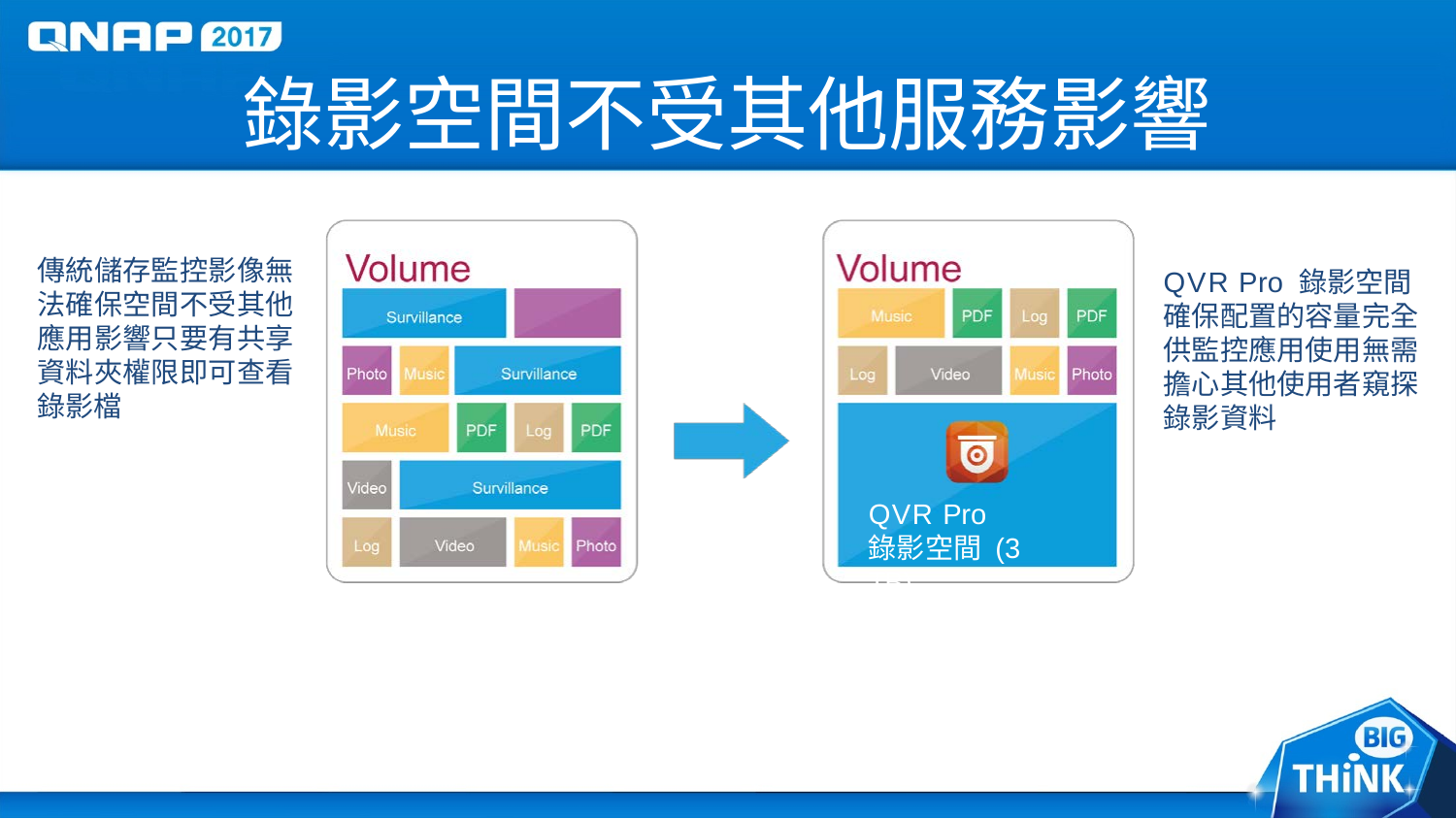

# 錄影空間不受其他服務影響

傳統儲存監控影像無 法確保空間不受其他 應用影響只要有共享 資料夾權限即可查看 錄影檔
QVR Pro 錄影空間 確保配置的容量完全 供監控應用使用無需 擔心其他使用者窺探 錄影資料
QVR Pro
錄影空間(3 TB)